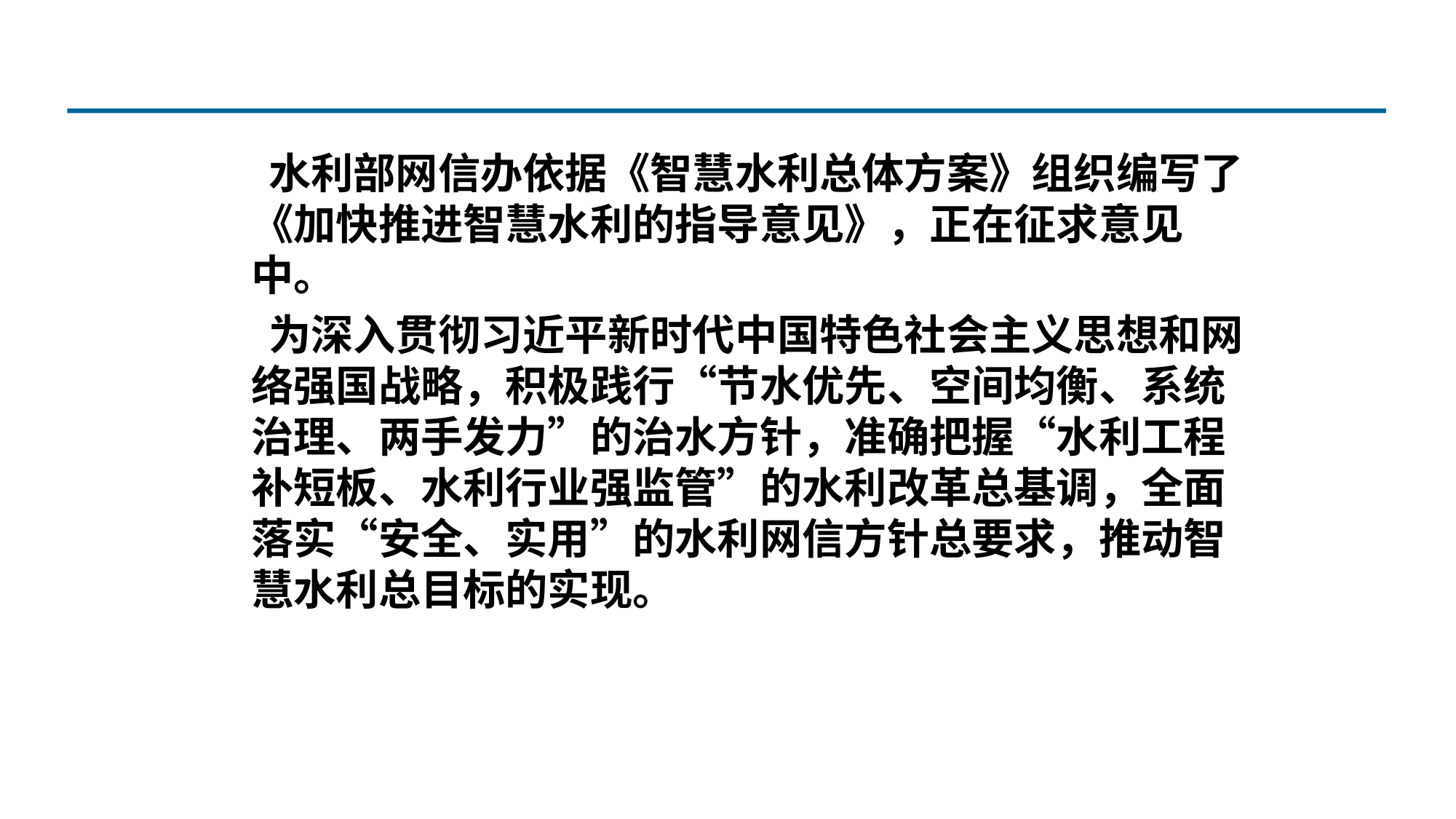

#
    水利部网信办依据《智慧水利总体方案》组织编写了 《加快推进智慧水利的指导意见》，正在征求意见中。
    为深入贯彻习近平新时代中国特色社会主义思想和网络强国战略，积极践行“节水优先、空间均衡、系统治理、两手发力”的治水方针，准确把握“水利工程补短板、水利行业强监管”的水利改革总基调，全面落实“安全、实用”的水利网信方针总要求，推动智慧水利总目标的实现。